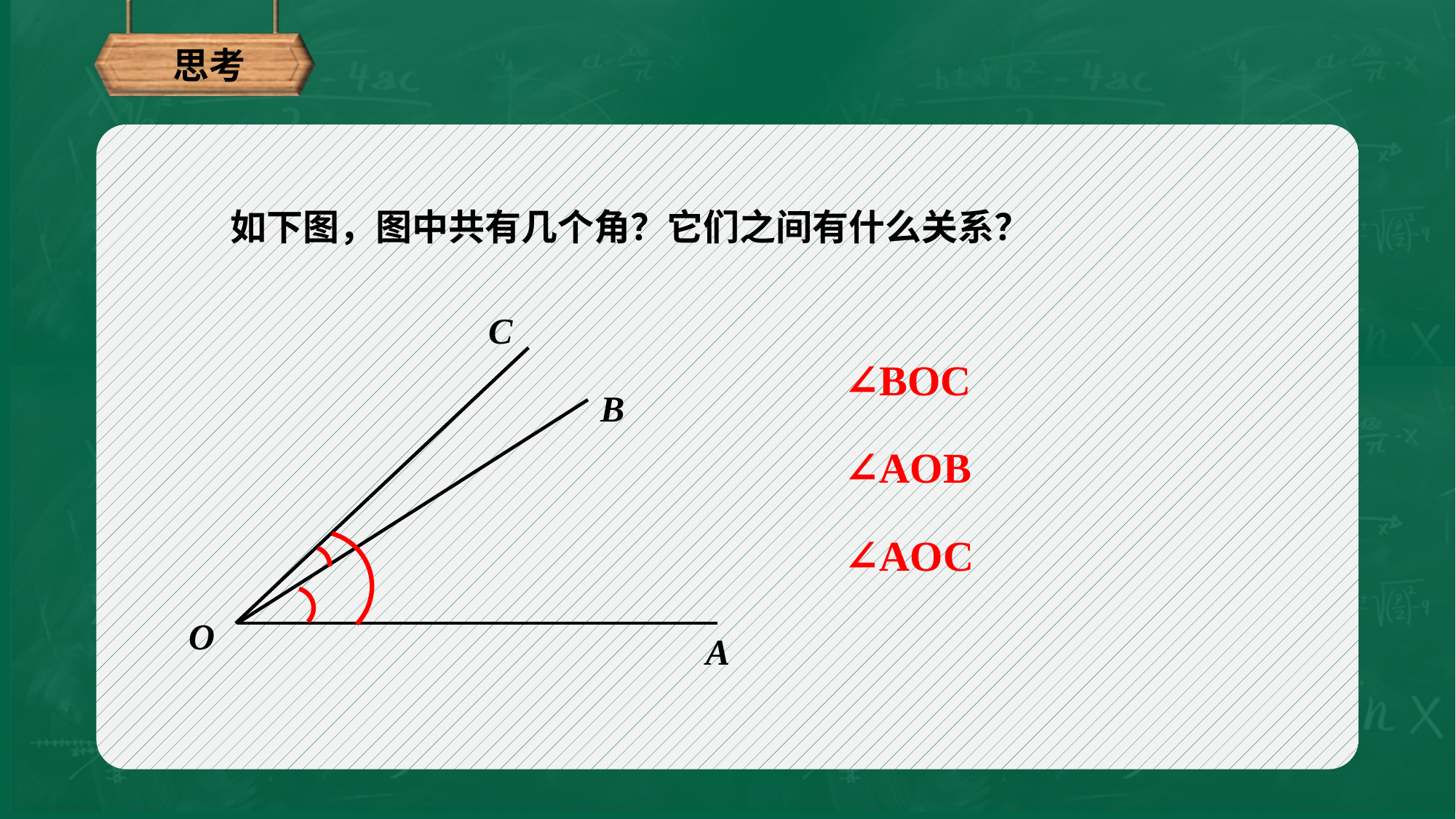

思考
      如下图，图中共有几个角？它们之间有什么关系？
C
B
O
A
∠BOC
∠AOB
∠AOC